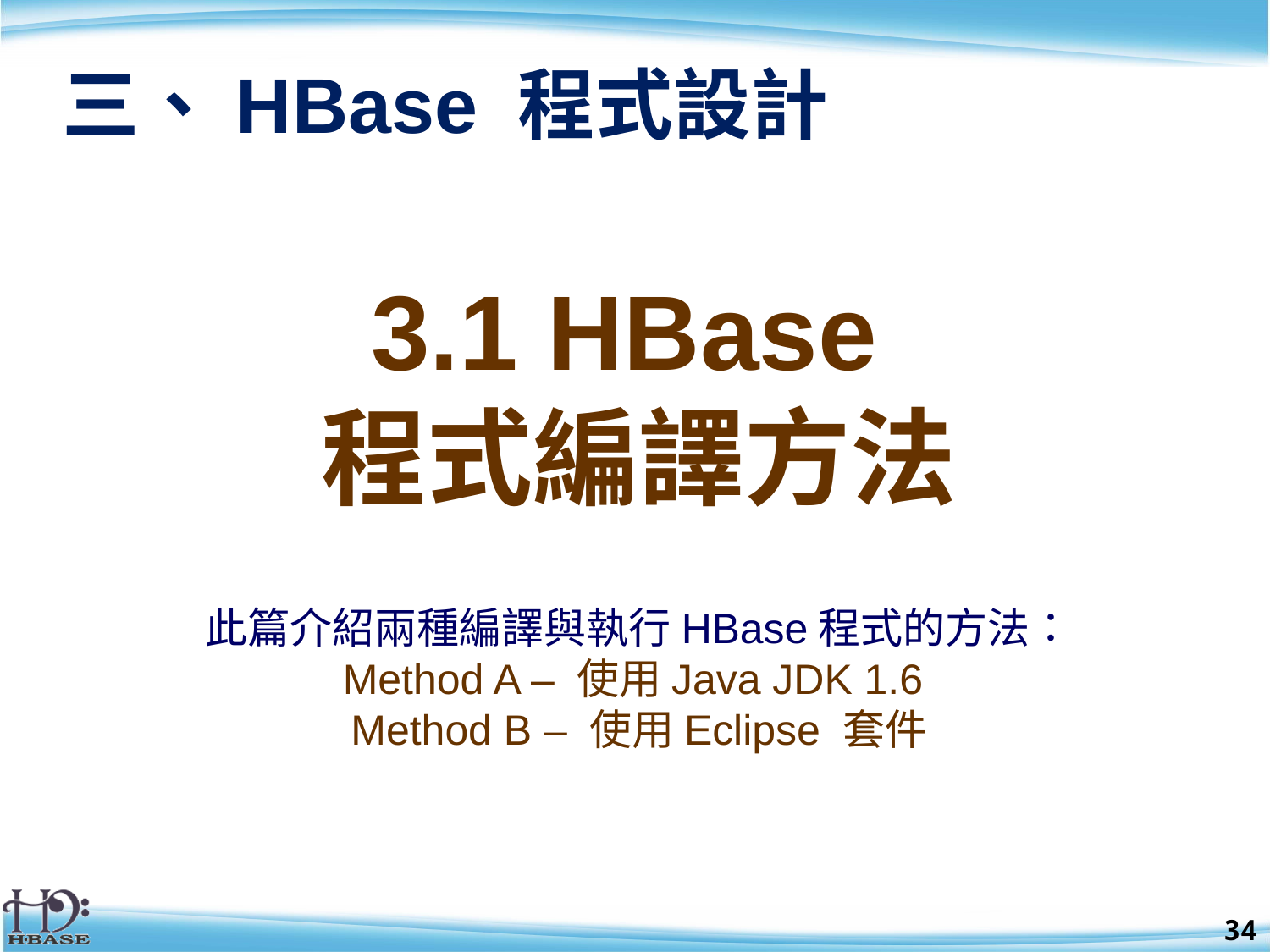

三、HBase 程式設計
# 3.1 HBase 程式編譯方法
此篇介紹兩種編譯與執行HBase程式的方法：
Method A – 使用Java JDK 1.6
Method B – 使用Eclipse 套件
34